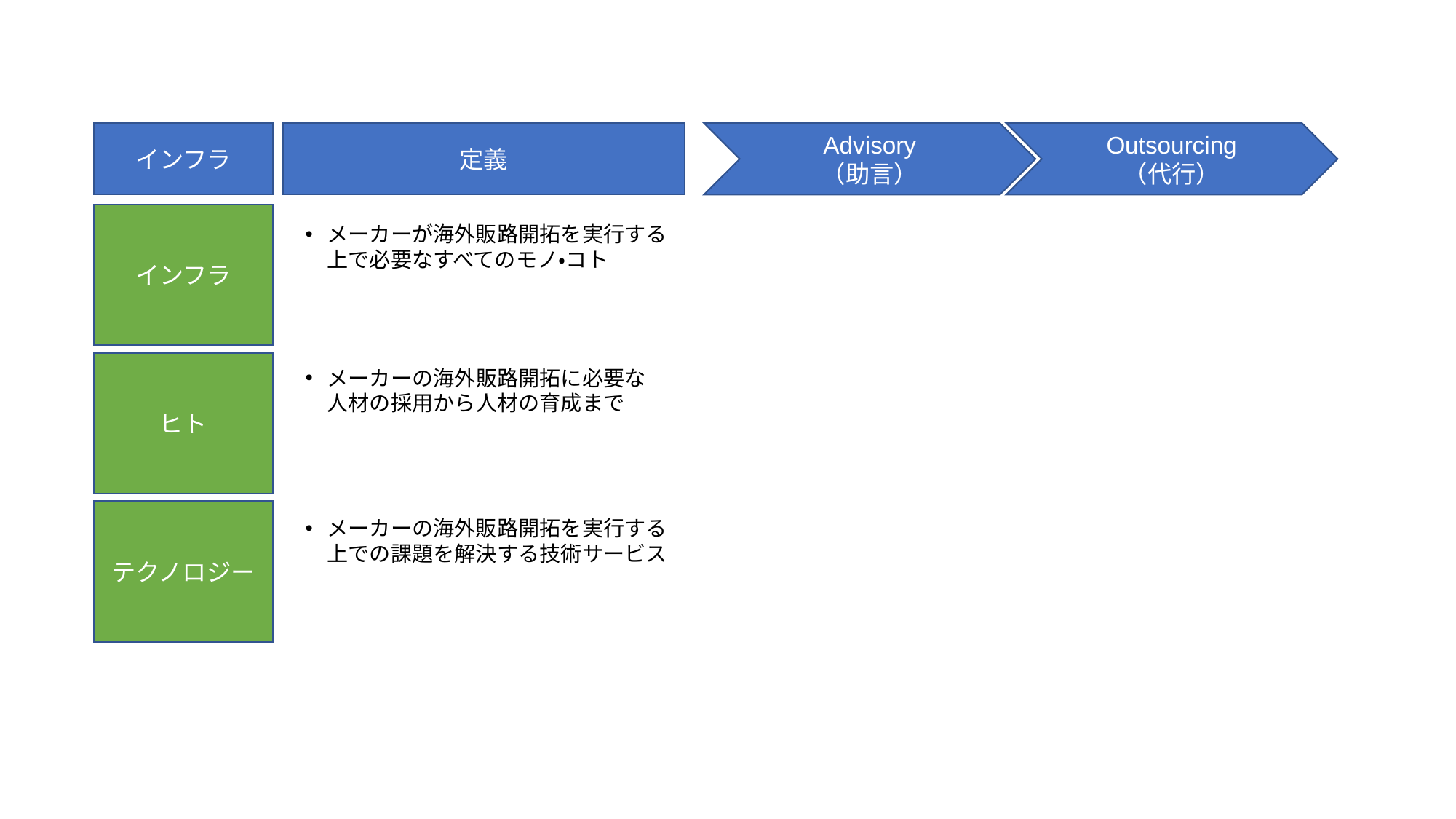

インフラ
定義
Advisory
（助言）
Outsourcing
（代行）
インフラ
メーカーが海外販路開拓を実行する
上で必要なすべてのモノ・コト
ヒト
メーカーの海外販路開拓に必要な
人材の採用から人材の育成まで
テクノロジー
メーカーの海外販路開拓を実行する
上での課題を解決する技術サービス